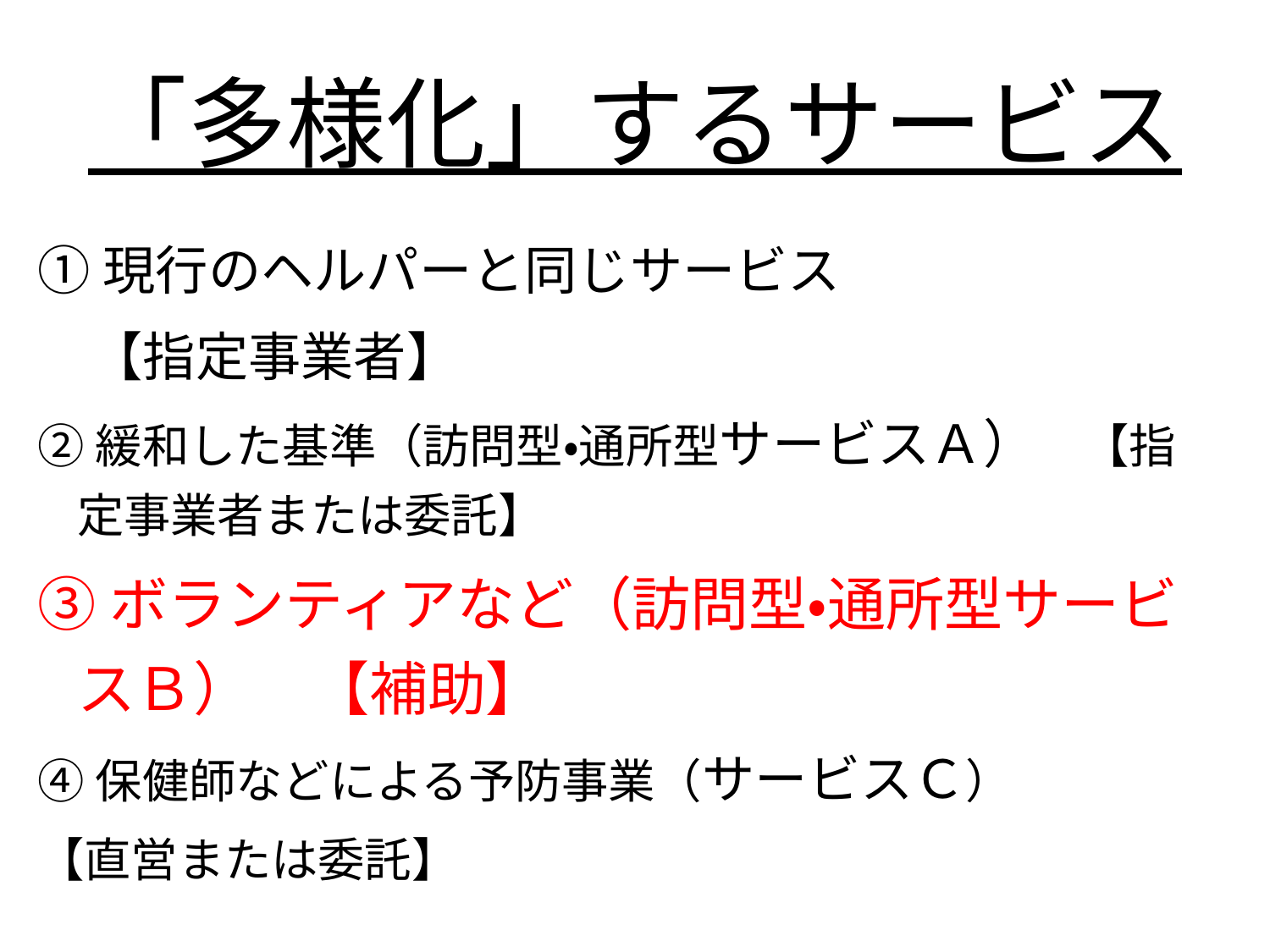

# 「多様化」するサービス
①現行のヘルパーと同じサービス
　【指定事業者】
②緩和した基準（訪問型・通所型サービスＡ）　【指定事業者または委託】
③ボランティアなど（訪問型・通所型サービスＢ）　【補助】
④保健師などによる予防事業（サービスＣ）
【直営または委託】